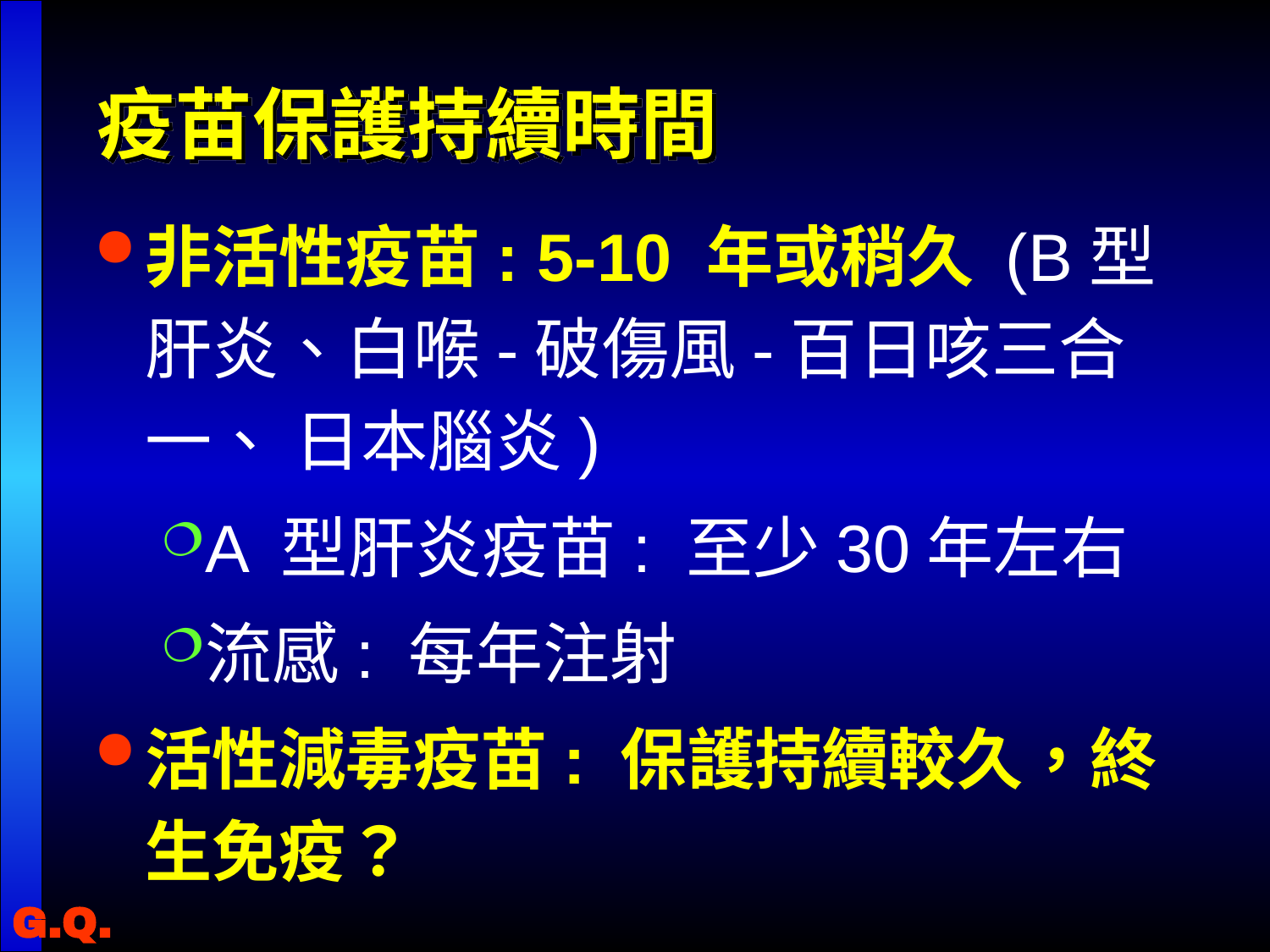

# 疫苗保護持續時間
非活性疫苗: 5-10 年或稍久 (B型肝炎、白喉-破傷風-百日咳三合一、 日本腦炎)
A 型肝炎疫苗: 至少30年左右
流感: 每年注射
活性減毒疫苗: 保護持續較久，終生免疫？